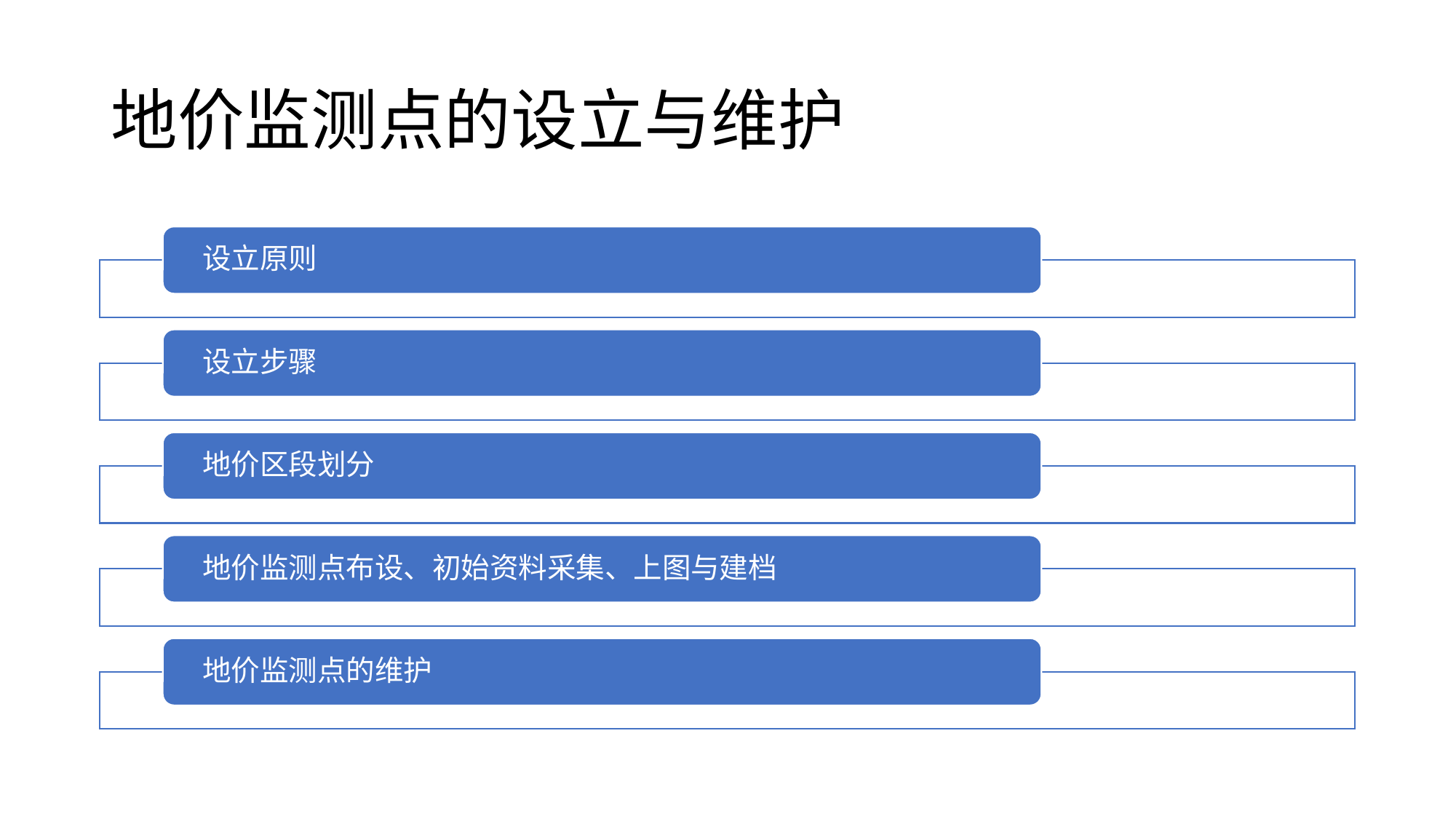

# 地价监测点的设立与维护
设立原则
设立步骤
地价区段划分
地价监测点布设、初始资料采集、上图与建档
地价监测点的维护